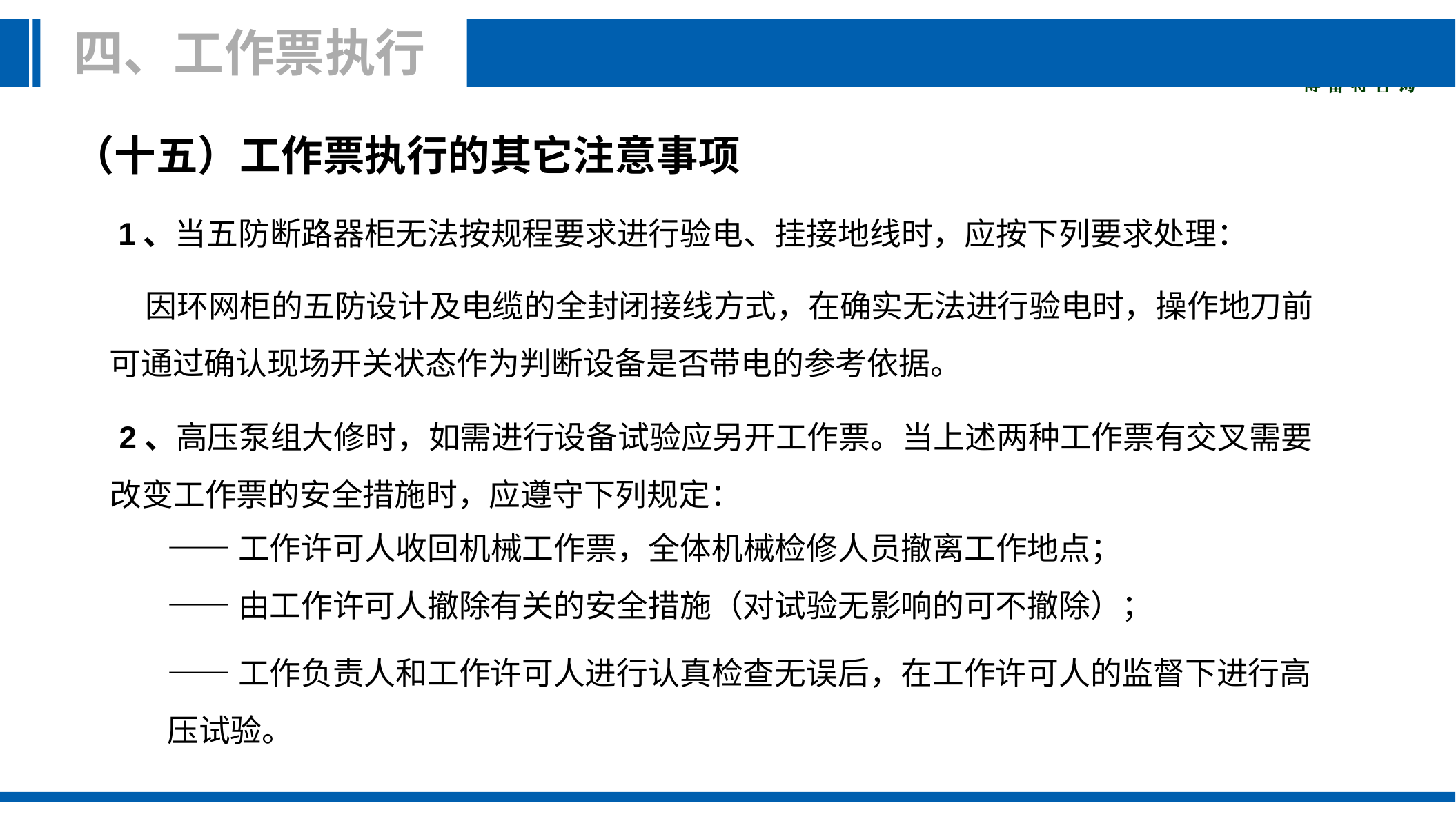

四、工作票执行
 （十五）工作票执行的其它注意事项
 1、当五防断路器柜无法按规程要求进行验电、挂接地线时，应按下列要求处理：
    因环网柜的五防设计及电缆的全封闭接线方式，在确实无法进行验电时，操作地刀前可通过确认现场开关状态作为判断设备是否带电的参考依据。
 2、高压泵组大修时，如需进行设备试验应另开工作票。当上述两种工作票有交叉需要改变工作票的安全措施时，应遵守下列规定：
——工作许可人收回机械工作票，全体机械检修人员撤离工作地点；
——由工作许可人撤除有关的安全措施（对试验无影响的可不撤除）；
——工作负责人和工作许可人进行认真检查无误后，在工作许可人的监督下进行高压试验。